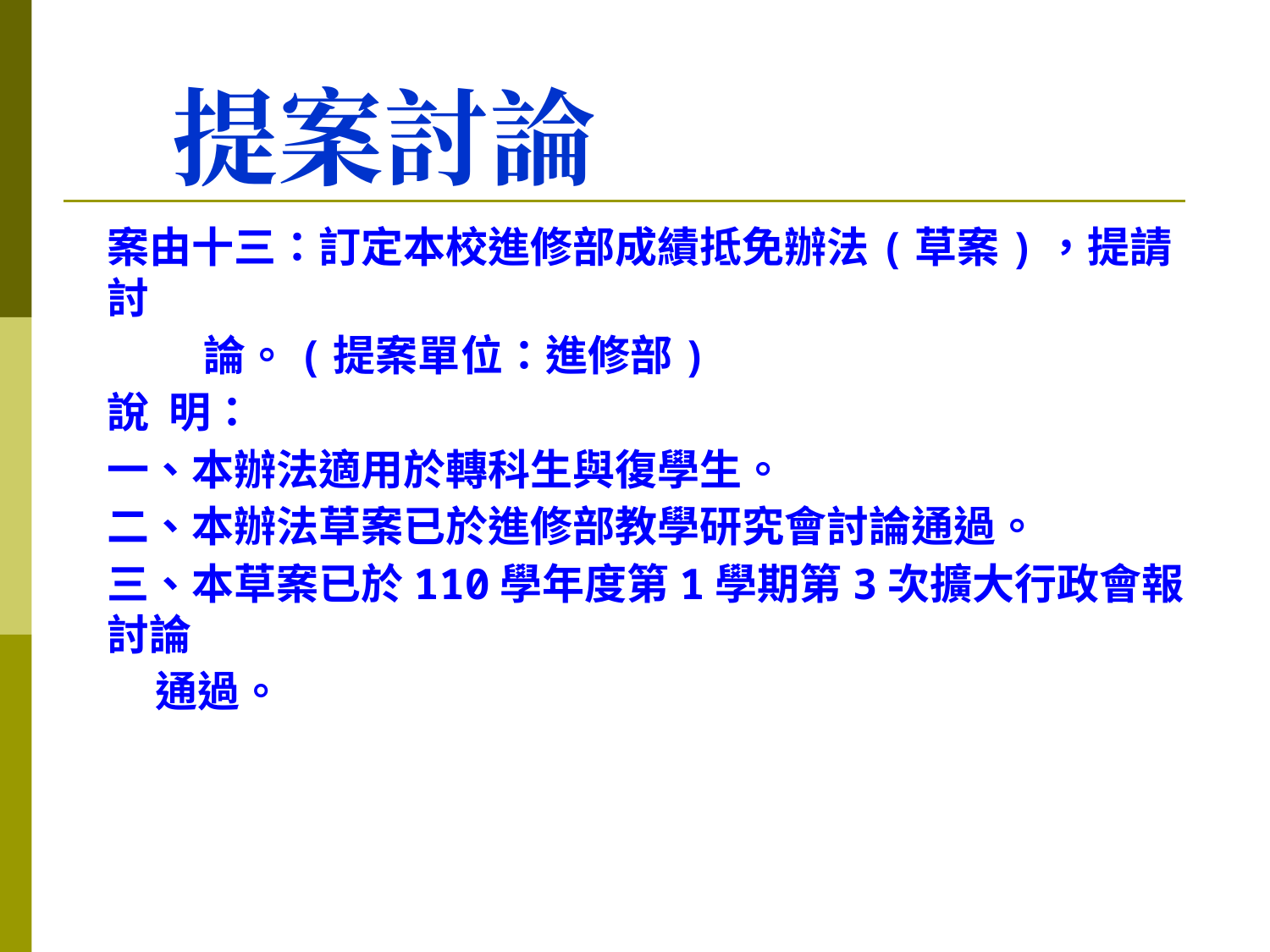

# 提案討論
案由十三：訂定本校進修部成績抵免辦法(草案)，提請討
         論。(提案單位：進修部)
說  明：
一、本辦法適用於轉科生與復學生。
二、本辦法草案已於進修部教學研究會討論通過。
三、本草案已於110學年度第1學期第3次擴大行政會報討論
    通過。